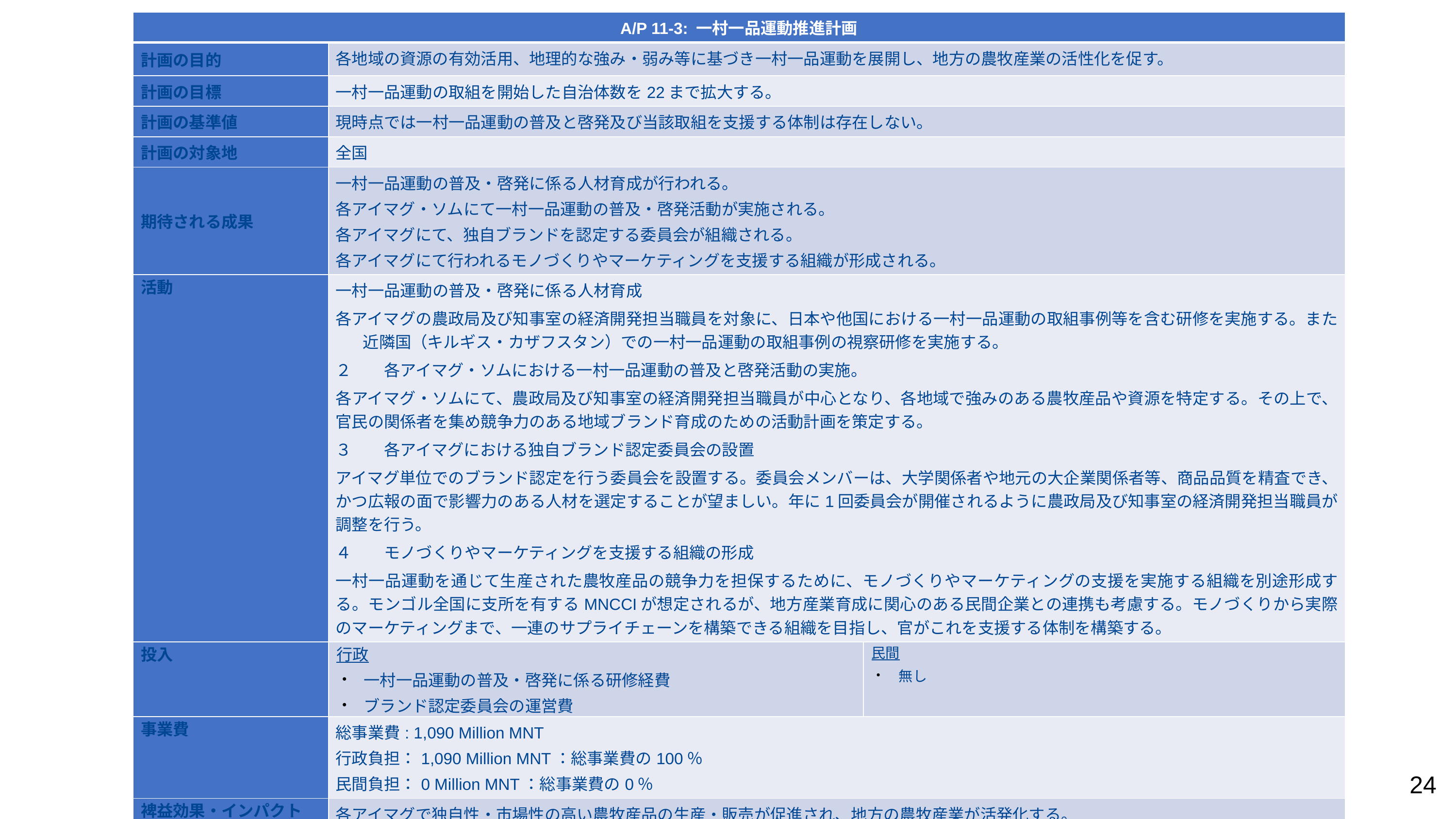

| A/P 11-3: 一村一品運動推進計画 |  |  |
| --- | --- | --- |
| 計画の目的 | 各地域の資源の有効活用、地理的な強み・弱み等に基づき一村一品運動を展開し、地方の農牧産業の活性化を促す。 |  |
| 計画の目標 | 一村一品運動の取組を開始した自治体数を22まで拡大する。 |  |
| 計画の基準値 | 現時点では一村一品運動の普及と啓発及び当該取組を支援する体制は存在しない。 |  |
| 計画の対象地 | 全国 |  |
| 期待される成果 | 一村一品運動の普及・啓発に係る人材育成が行われる。 各アイマグ・ソムにて一村一品運動の普及・啓発活動が実施される。 各アイマグにて、独自ブランドを認定する委員会が組織される。 各アイマグにて行われるモノづくりやマーケティングを支援する組織が形成される。 |  |
| 活動 | 一村一品運動の普及・啓発に係る人材育成 各アイマグの農政局及び知事室の経済開発担当職員を対象に、日本や他国における一村一品運動の取組事例等を含む研修を実施する。また近隣国（キルギス・カザフスタン）での一村一品運動の取組事例の視察研修を実施する。 ２　　各アイマグ・ソムにおける一村一品運動の普及と啓発活動の実施。 各アイマグ・ソムにて、農政局及び知事室の経済開発担当職員が中心となり、各地域で強みのある農牧産品や資源を特定する。その上で、官民の関係者を集め競争力のある地域ブランド育成のための活動計画を策定する。 ３　　各アイマグにおける独自ブランド認定委員会の設置 アイマグ単位でのブランド認定を行う委員会を設置する。委員会メンバーは、大学関係者や地元の大企業関係者等、商品品質を精査でき、かつ広報の面で影響力のある人材を選定することが望ましい。年に1回委員会が開催されるように農政局及び知事室の経済開発担当職員が調整を行う。 ４　　モノづくりやマーケティングを支援する組織の形成 一村一品運動を通じて生産された農牧産品の競争力を担保するために、モノづくりやマーケティングの支援を実施する組織を別途形成する。モンゴル全国に支所を有するMNCCIが想定されるが、地方産業育成に関心のある民間企業との連携も考慮する。モノづくりから実際のマーケティングまで、一連のサプライチェーンを構築できる組織を目指し、官がこれを支援する体制を構築する。 |  |
| 投入 | 行政 一村一品運動の普及・啓発に係る研修経費 ブランド認定委員会の運営費 | 民間 無し |
| 事業費 | 総事業費: 1,090 Million MNT 行政負担：1,090 Million MNT：総事業費の100％ 民間負担：0 Million MNT：総事業費の0％ |  |
| 裨益効果・インパクト | 各アイマグで独自性・市場性の高い農牧産品の生産・販売が促進され、地方の農牧産業が活発化する。 |  |
| 政策との整合性 | Vision 2050 4.2.20. 優先的なクリエイティブ産業部門を特定、ブランド化し、産業クラスターを形成する。 |  |
| 事業実施における留意事項 |  |  |
24